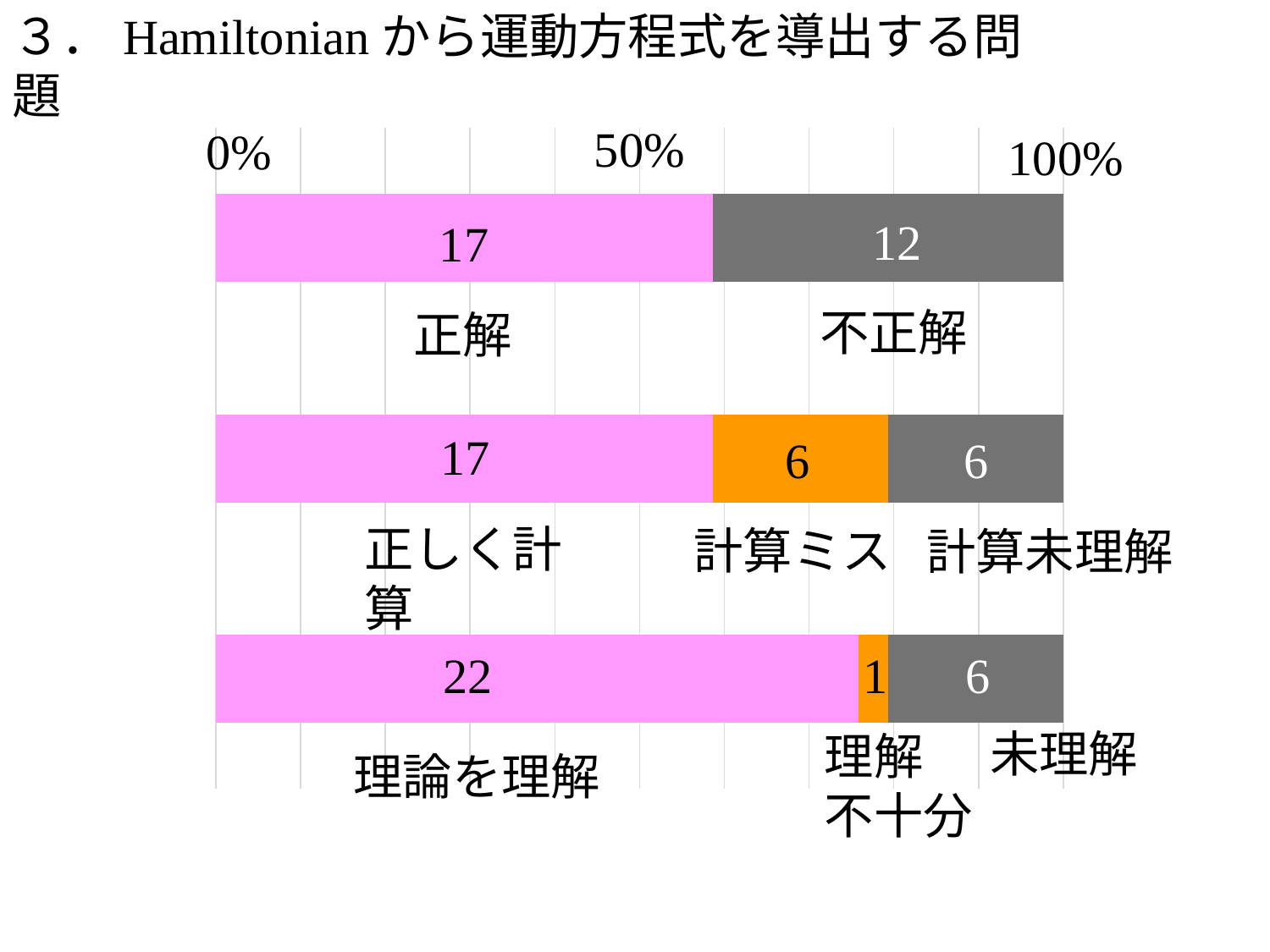

３．Hamiltonianから運動方程式を導出する問題
50%

### Chart

| Category |  |  |  |
|---|---|---|---|
0%
100%
12
17
不正解
正解
17
6
6
正しく計算
計算ミス
計算未理解
1
6
22
未理解
理解
不十分
理論を理解